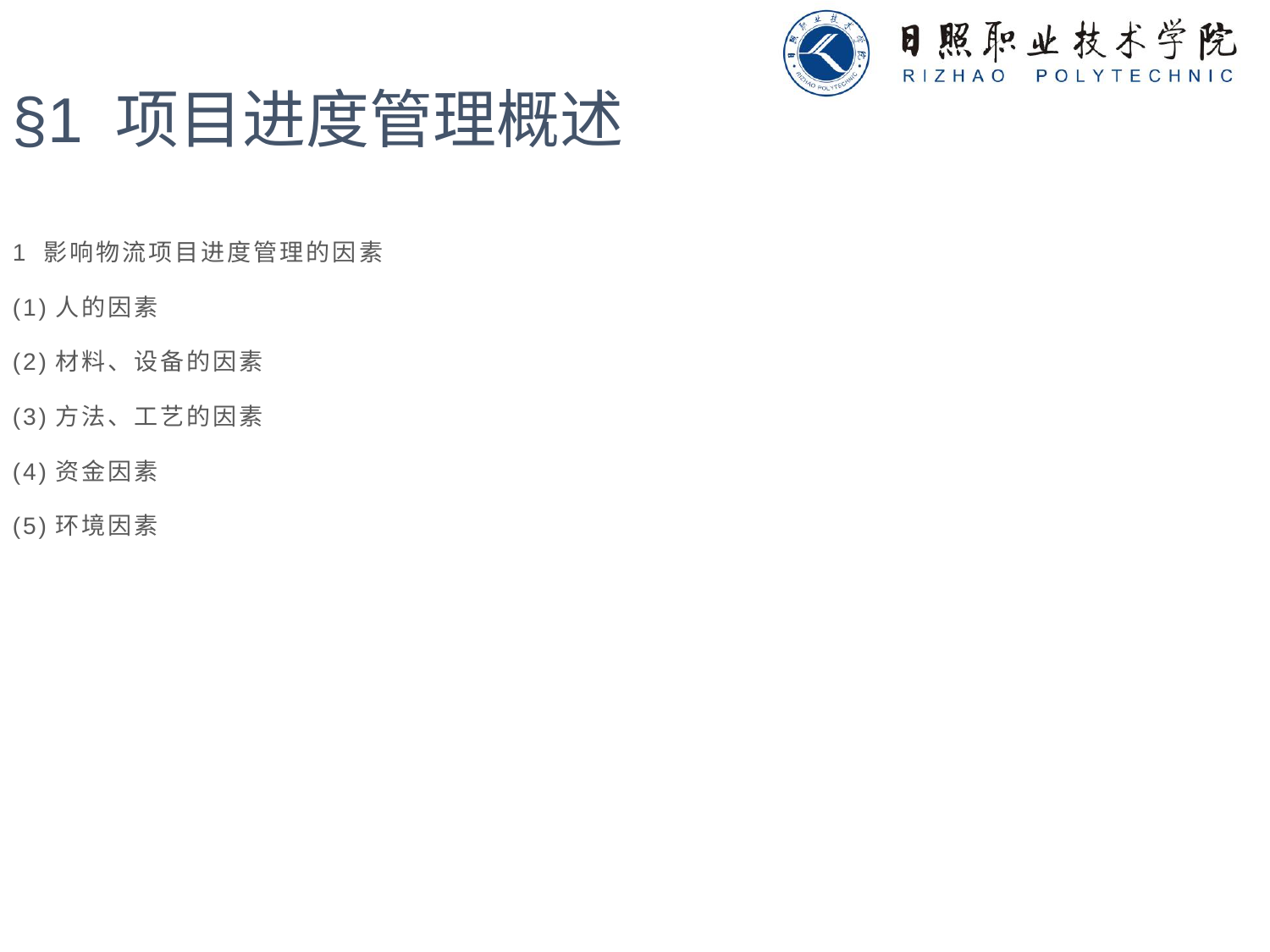

§1 项目进度管理概述
1 影响物流项目进度管理的因素
(1)人的因素
(2)材料、设备的因素
(3)方法、工艺的因素
(4)资金因素
(5)环境因素